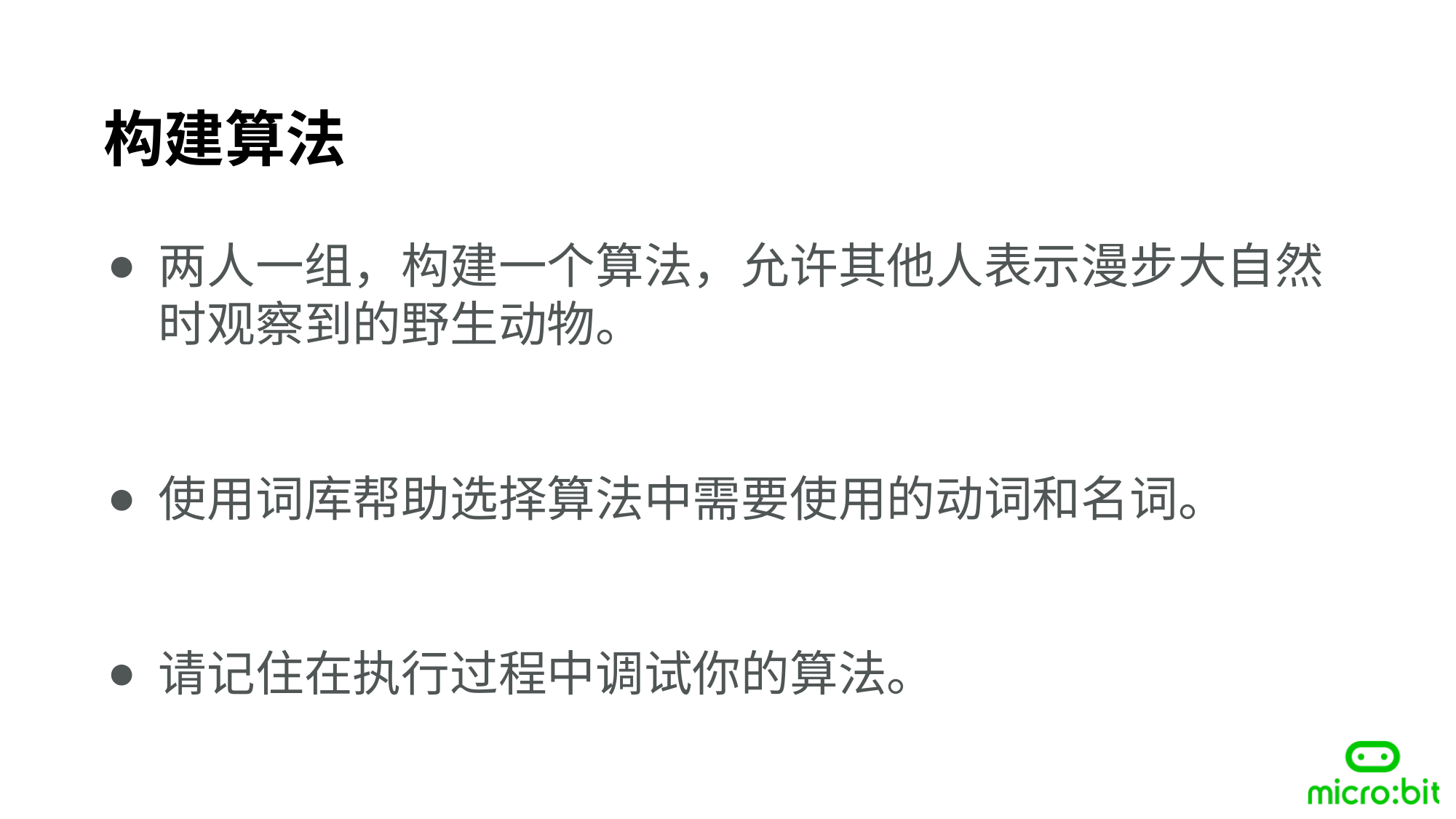

构建算法

两人一组，构建一个算法，允许其他人表示漫步大自然时观察到的野生动物。

使用词库帮助选择算法中需要使用的动词和名词。

请记住在执行过程中调试你的算法。